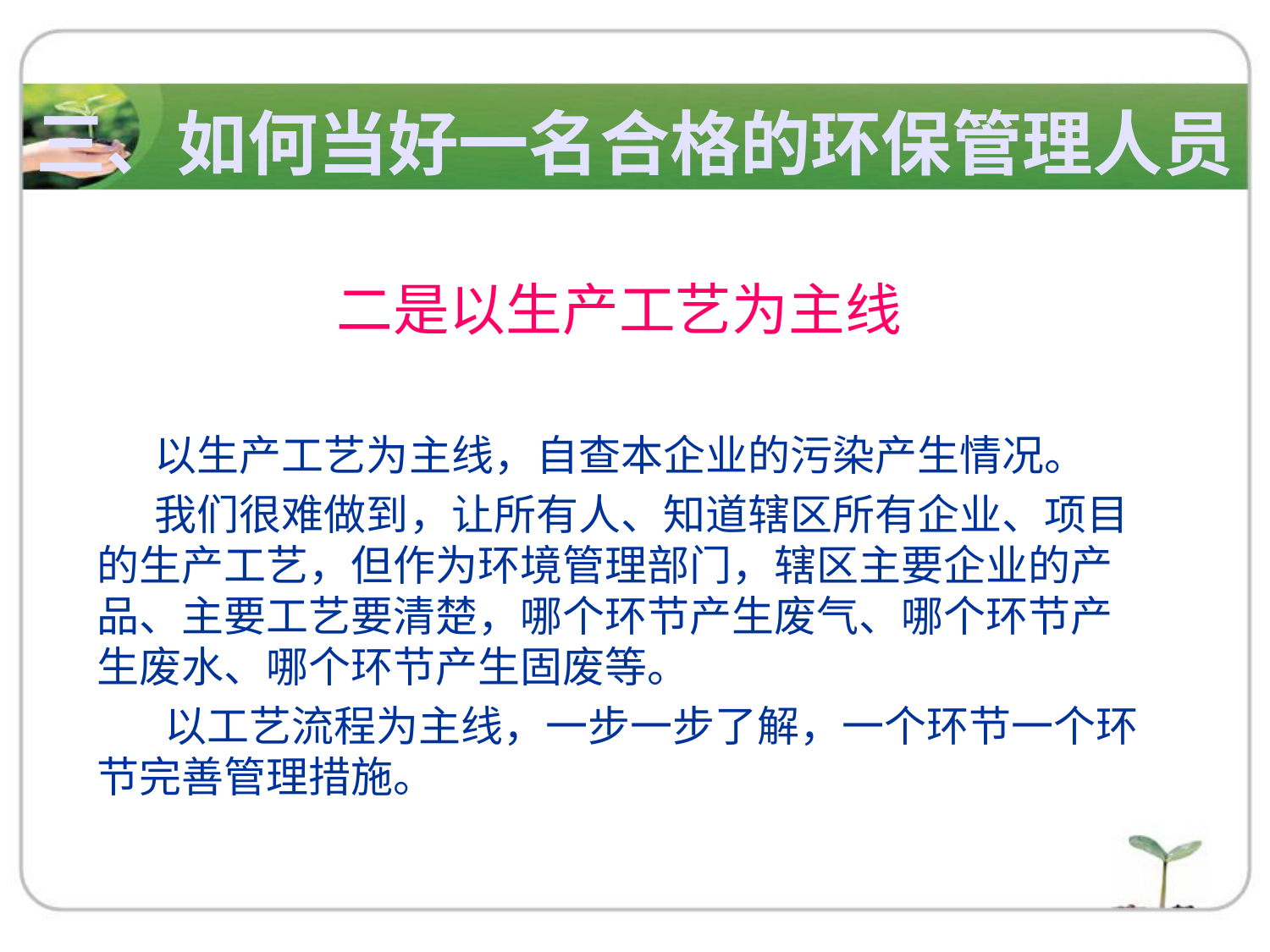

三、如何当好一名合格的环保管理人员
二是以生产工艺为主线

     以生产工艺为主线，自查本企业的污染产生情况。
     我们很难做到，让所有人、知道辖区所有企业、项目的生产工艺，但作为环境管理部门，辖区主要企业的产品、主要工艺要清楚，哪个环节产生废气、哪个环节产生废水、哪个环节产生固废等。
      以工艺流程为主线，一步一步了解，一个环节一个环节完善管理措施。